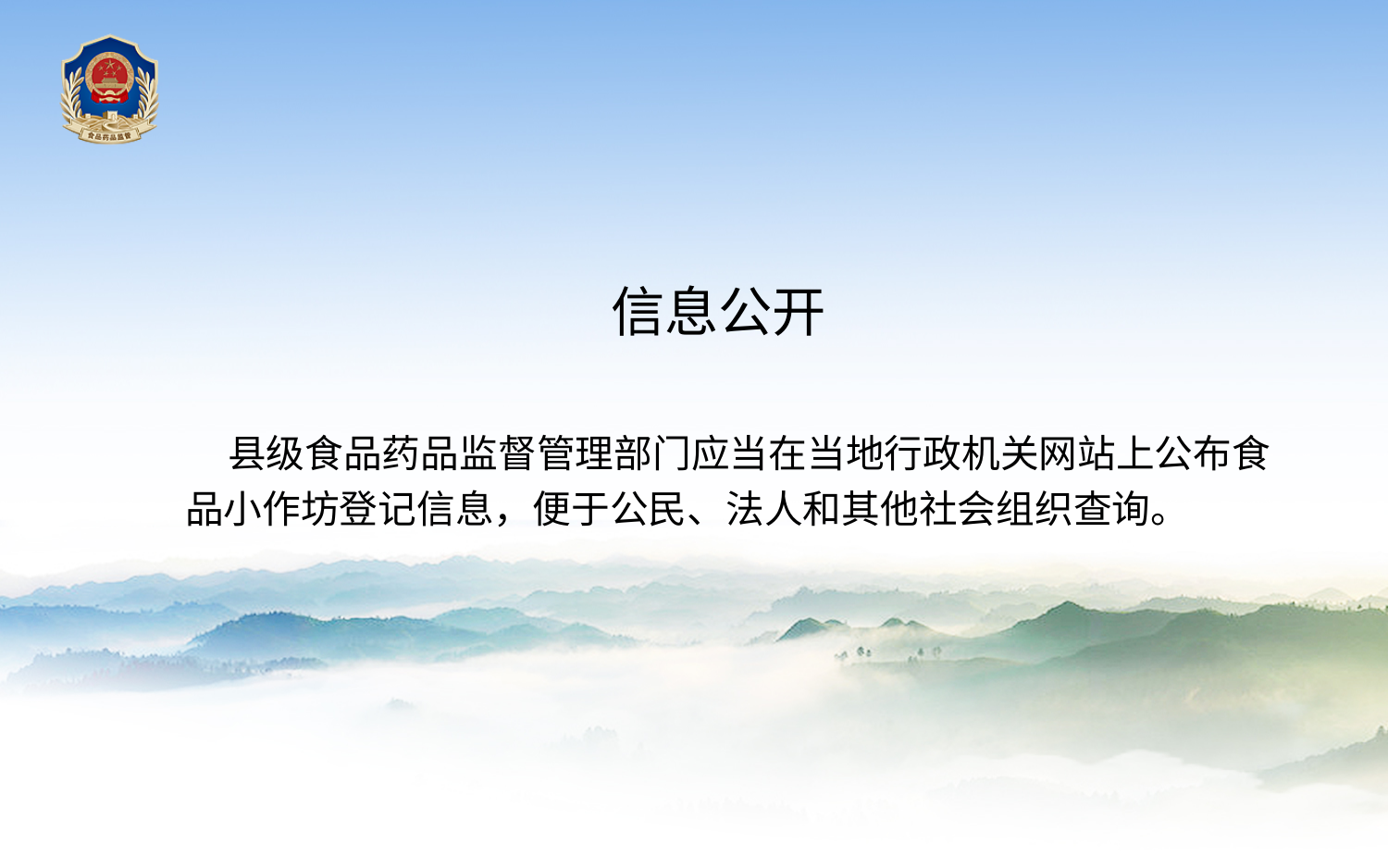

信息公开

          县级食品药品监督管理部门应当在当地行政机关网站上公布食品小作坊登记信息，便于公民、法人和其他社会组织查询。